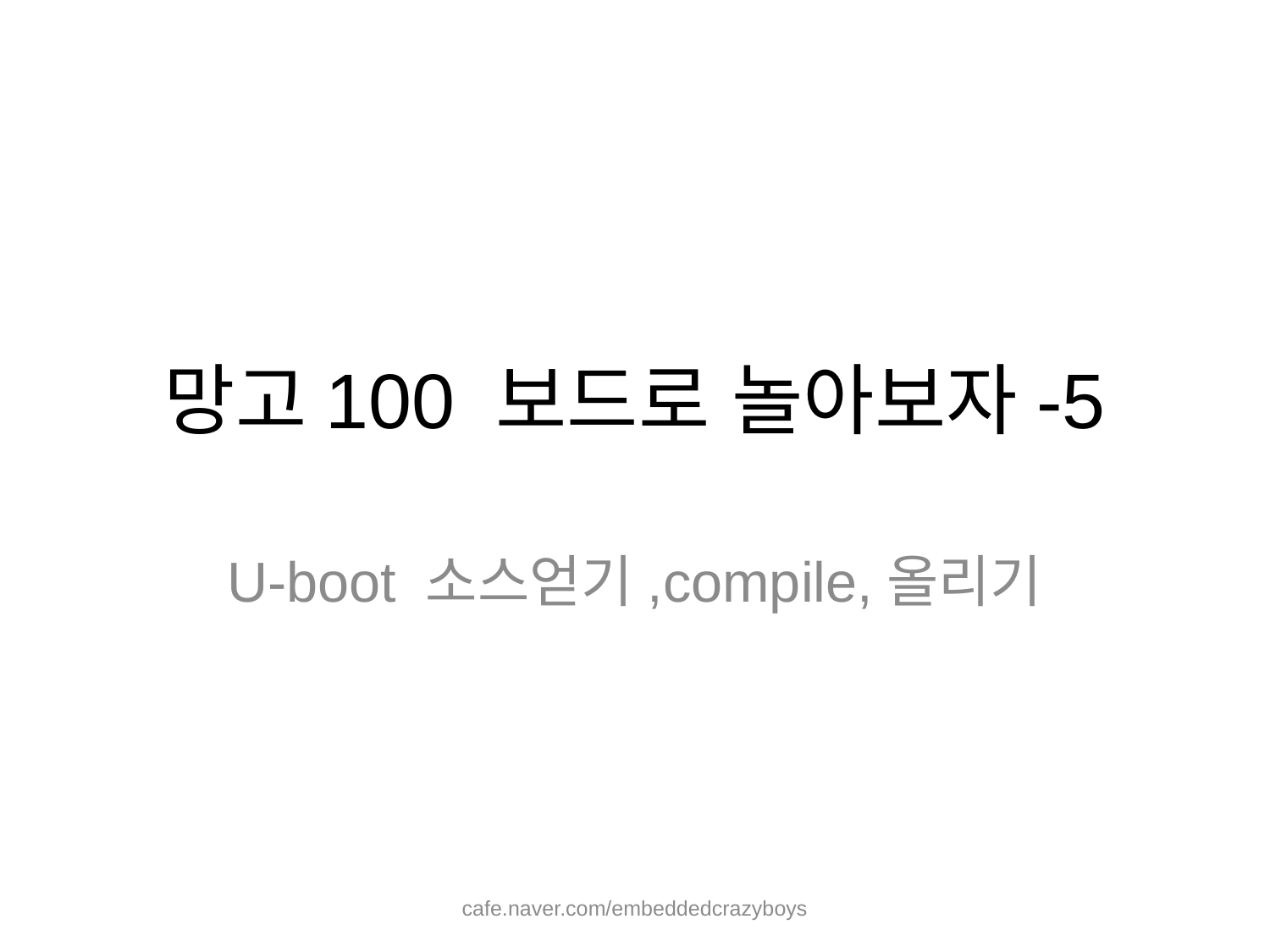

# 망고100 보드로 놀아보자-5
U-boot 소스얻기,compile,올리기
cafe.naver.com/embeddedcrazyboys